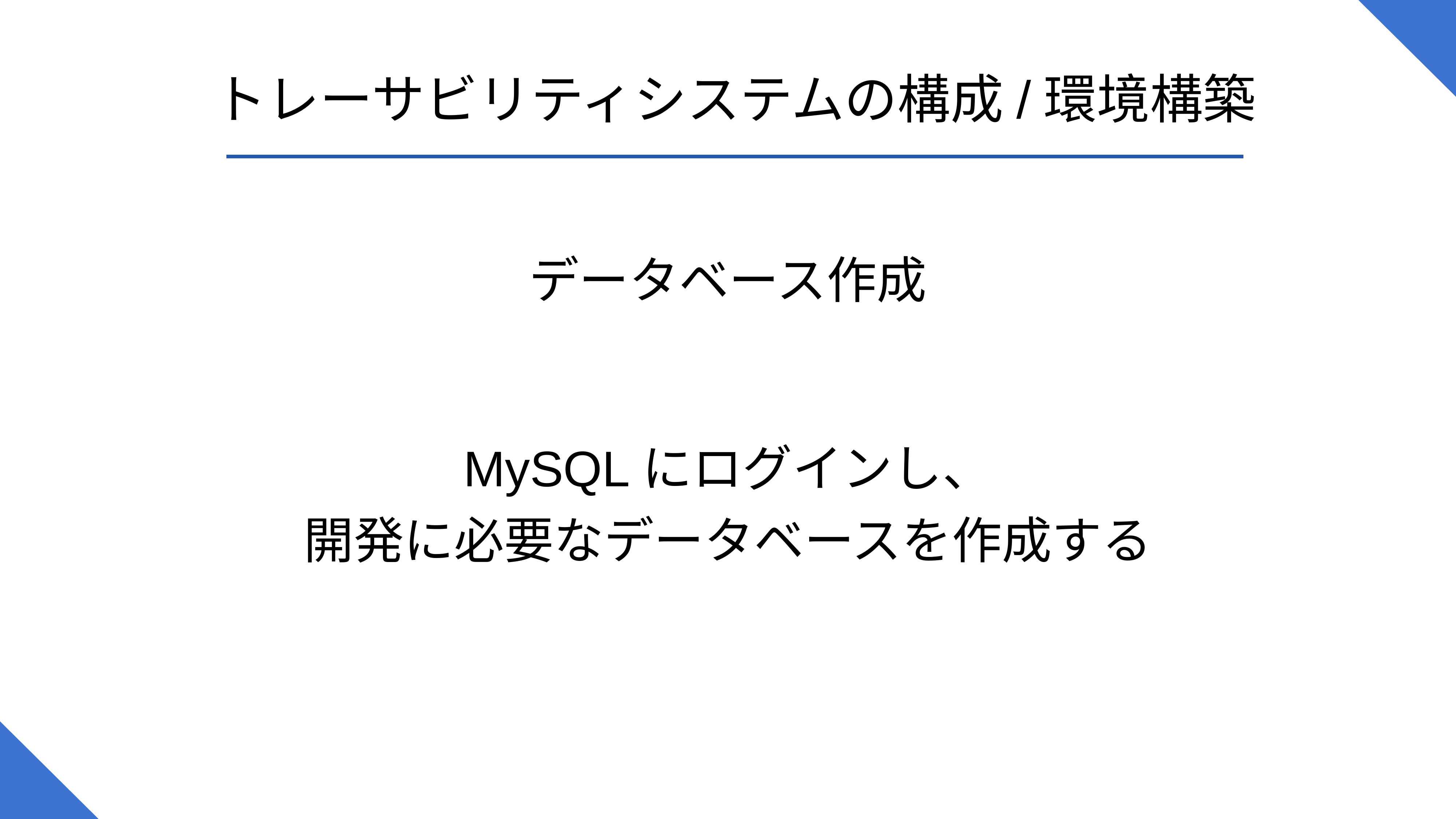

トレーサビリティシステムの構成/環境構築
データベース作成
MySQLにログインし、
開発に必要なデータベースを作成する
23